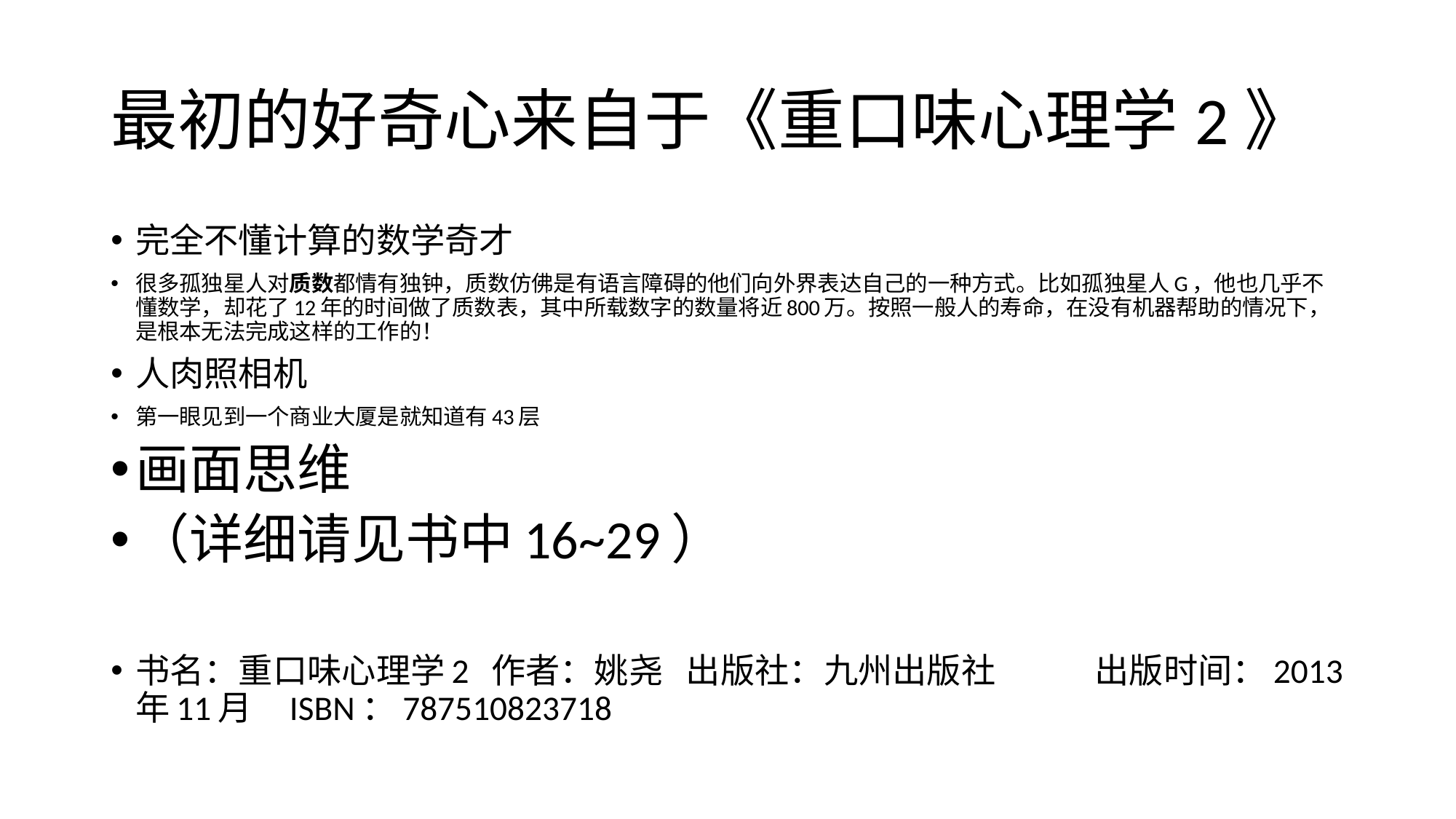

# 最初的好奇心来自于《重口味心理学2》
完全不懂计算的数学奇才
很多孤独星人对质数都情有独钟，质数仿佛是有语言障碍的他们向外界表达自己的一种方式。比如孤独星人G，他也几乎不懂数学，却花了12年的时间做了质数表，其中所载数字的数量将近800万。按照一般人的寿命，在没有机器帮助的情况下，是根本无法完成这样的工作的！
人肉照相机
第一眼见到一个商业大厦是就知道有43层
画面思维
（详细请见书中16~29）

书名：重口味心理学2  作者：姚尧   出版社：九州出版社             出版时间：2013年11月    ISBN：787510823718